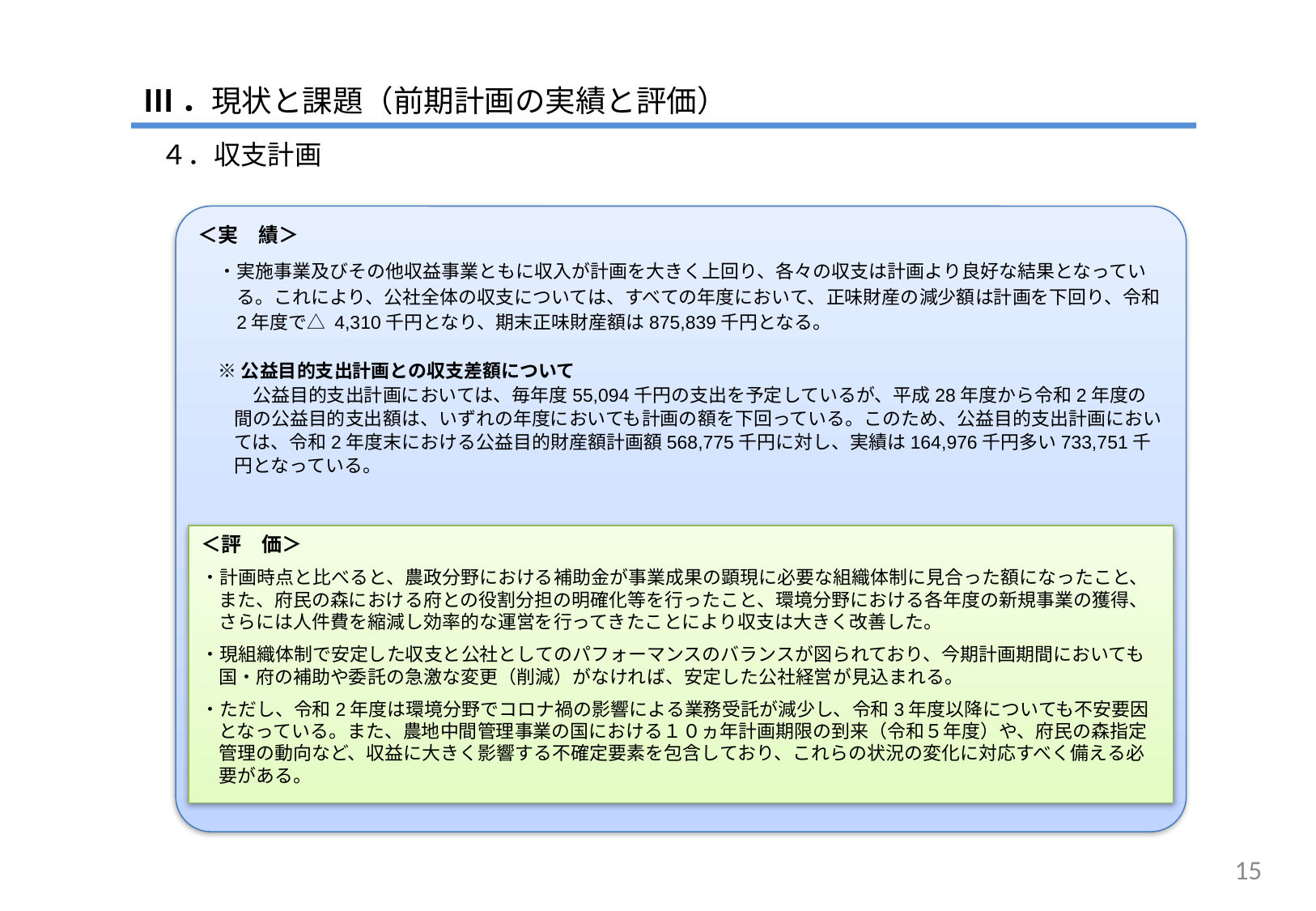

# Ⅲ．現状と課題（前期計画の実績と評価）

４．収支計画
＜実　績＞
　・実施事業及びその他収益事業ともに収入が計画を大きく上回り、各々の収支は計画より良好な結果となっている。これにより、公社全体の収支については、すべての年度において、正味財産の減少額は計画を下回り、令和2年度で△ 4,310千円となり、期末正味財産額は875,839千円となる。
　※ 公益目的支出計画との収支差額について
　公益目的支出計画においては、毎年度55,094千円の支出を予定しているが、平成28年度から令和2年度の間の公益目的支出額は、いずれの年度においても計画の額を下回っている。このため、公益目的支出計画においては、令和2年度末における公益目的財産額計画額568,775千円に対し、実績は164,976千円多い733,751千円となっている。
＜評　価＞
・計画時点と比べると、農政分野における補助金が事業成果の顕現に必要な組織体制に見合った額になったこと、また、府民の森における府との役割分担の明確化等を行ったこと、環境分野における各年度の新規事業の獲得、さらには人件費を縮減し効率的な運営を行ってきたことにより収支は大きく改善した。
・現組織体制で安定した収支と公社としてのパフォーマンスのバランスが図られており、今期計画期間においても国・府の補助や委託の急激な変更（削減）がなければ、安定した公社経営が見込まれる。
・ただし、令和2年度は環境分野でコロナ禍の影響による業務受託が減少し、令和3年度以降についても不安要因となっている。また、農地中間管理事業の国における１０ヵ年計画期限の到来（令和５年度）や、府民の森指定管理の動向など、収益に大きく影響する不確定要素を包含しており、これらの状況の変化に対応すべく備える必要がある。
15